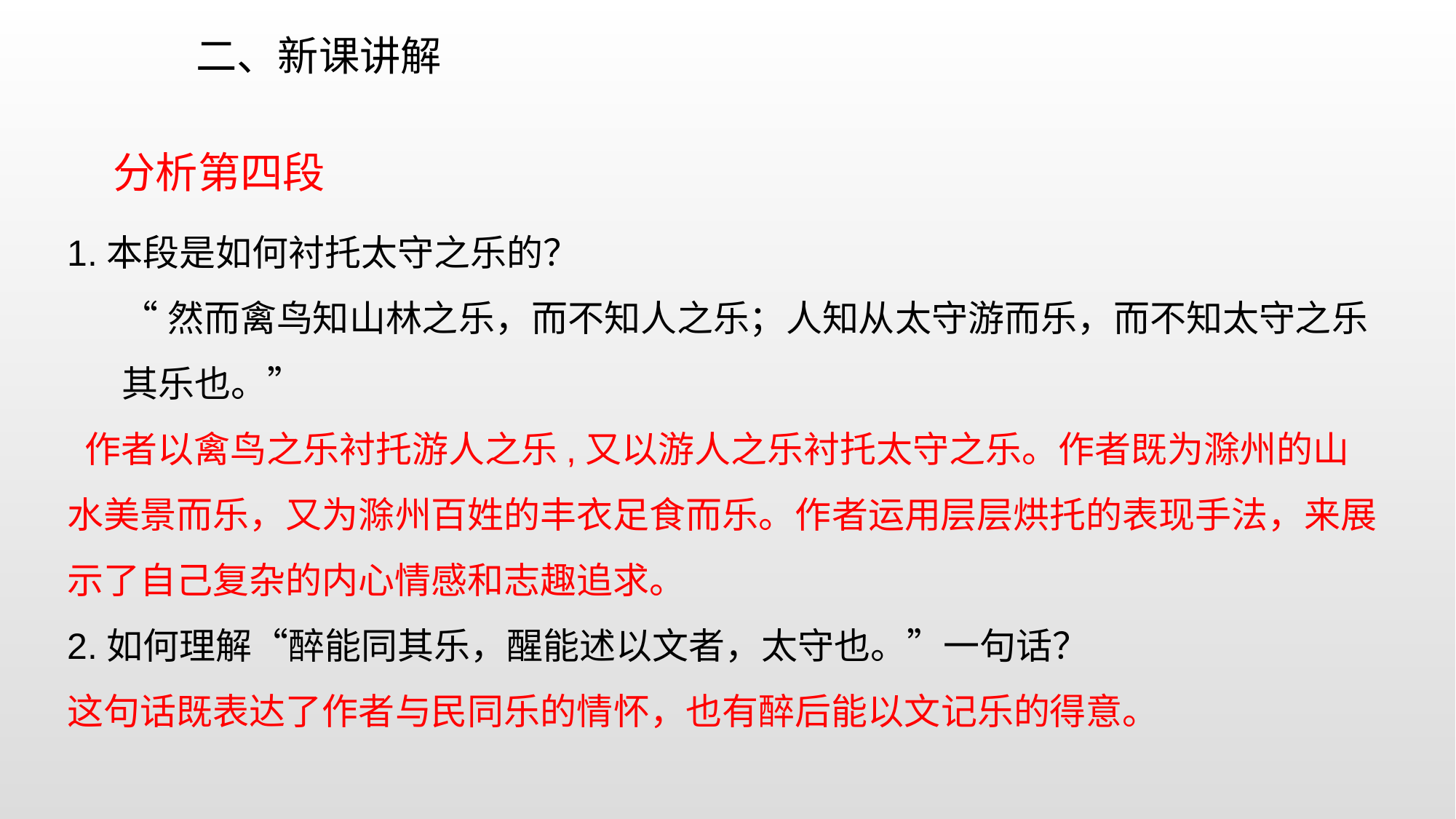

二、新课讲解

分析第四段
1.本段是如何衬托太守之乐的？
“然而禽鸟知山林之乐，而不知人之乐；人知从太守游而乐，而不知太守之乐其乐也。”
 作者以禽鸟之乐衬托游人之乐,又以游人之乐衬托太守之乐。作者既为滁州的山水美景而乐，又为滁州百姓的丰衣足食而乐。作者运用层层烘托的表现手法，来展示了自己复杂的内心情感和志趣追求。
2.如何理解“醉能同其乐，醒能述以文者，太守也。”一句话？
这句话既表达了作者与民同乐的情怀，也有醉后能以文记乐的得意。